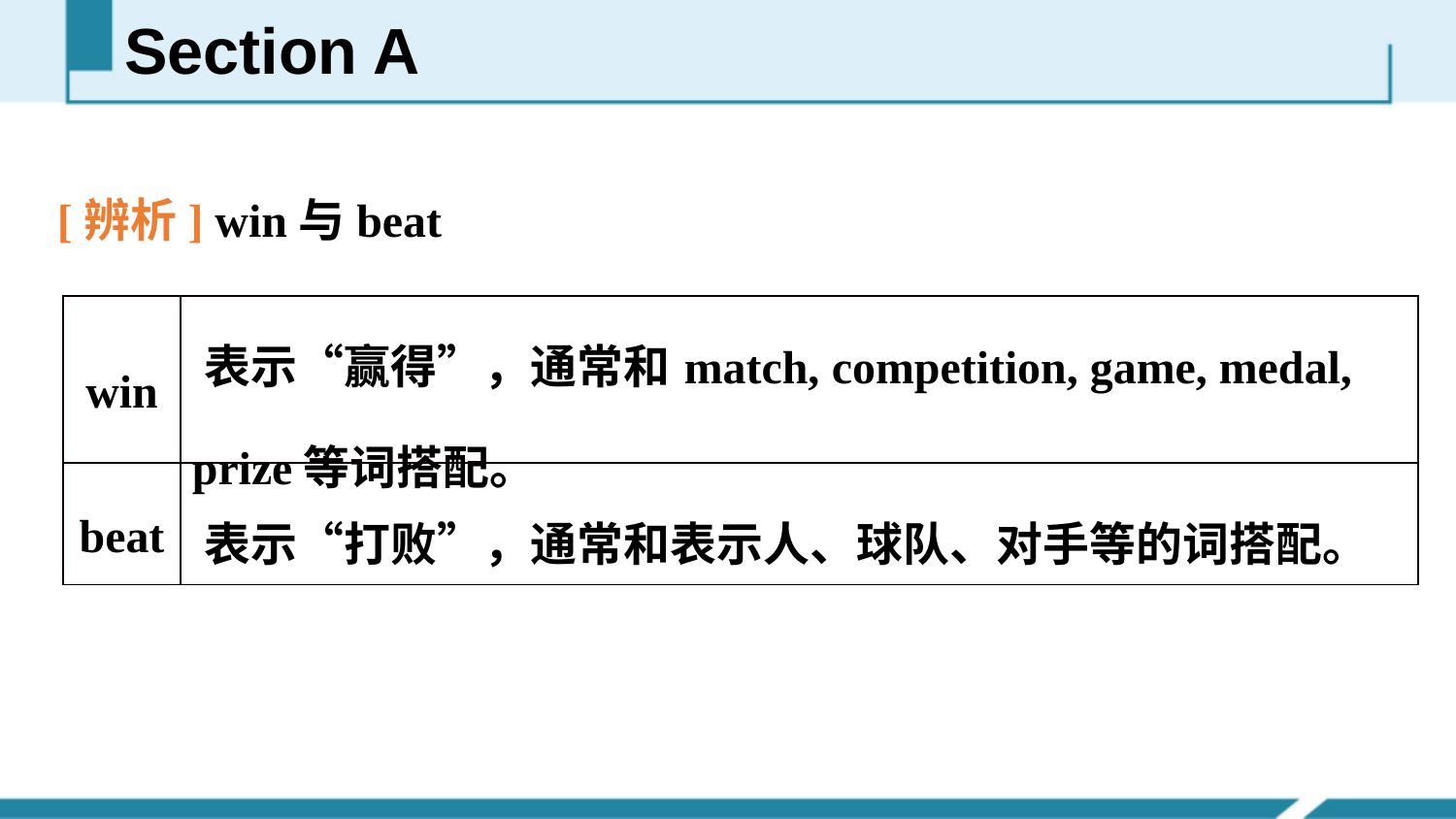

Section A
[辨析] win与beat
| win | 表示“赢得”，通常和match, competition, game, medal, prize等词搭配。 |
| --- | --- |
| beat | 表示“打败”，通常和表示人、球队、对手等的词搭配。 |